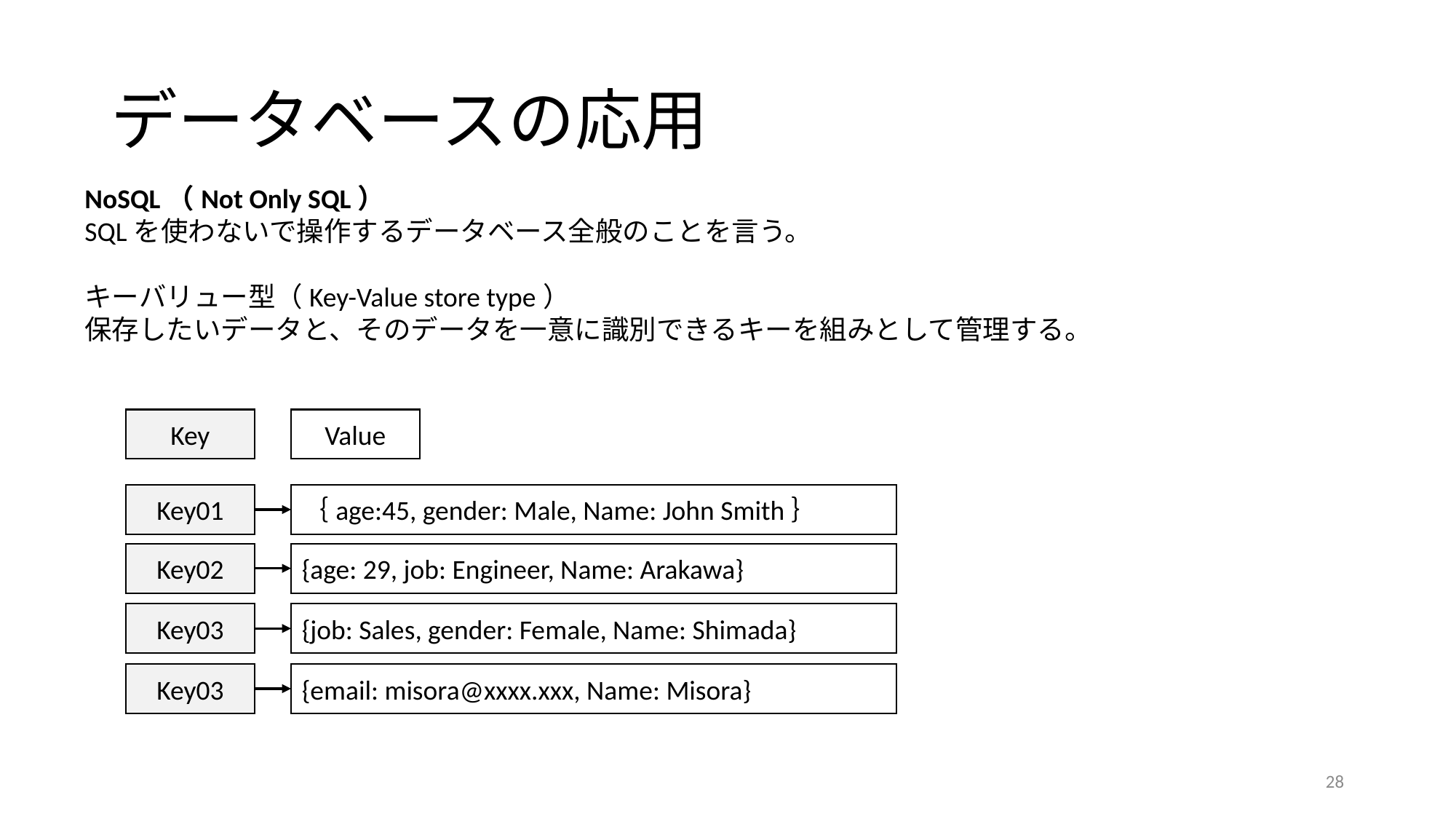

# データベースの応用
NoSQL（Not Only SQL）
SQLを使わないで操作するデータベース全般のことを言う。

キーバリュー型（Key-Value store type）
保存したいデータと、そのデータを一意に識別できるキーを組みとして管理する。
Key
Value
Key01
｛age:45, gender: Male, Name: John Smith｝
Key02
{age: 29, job: Engineer, Name: Arakawa}
Key03
{job: Sales, gender: Female, Name: Shimada}
Key03
{email: misora@xxxx.xxx, Name: Misora}
28